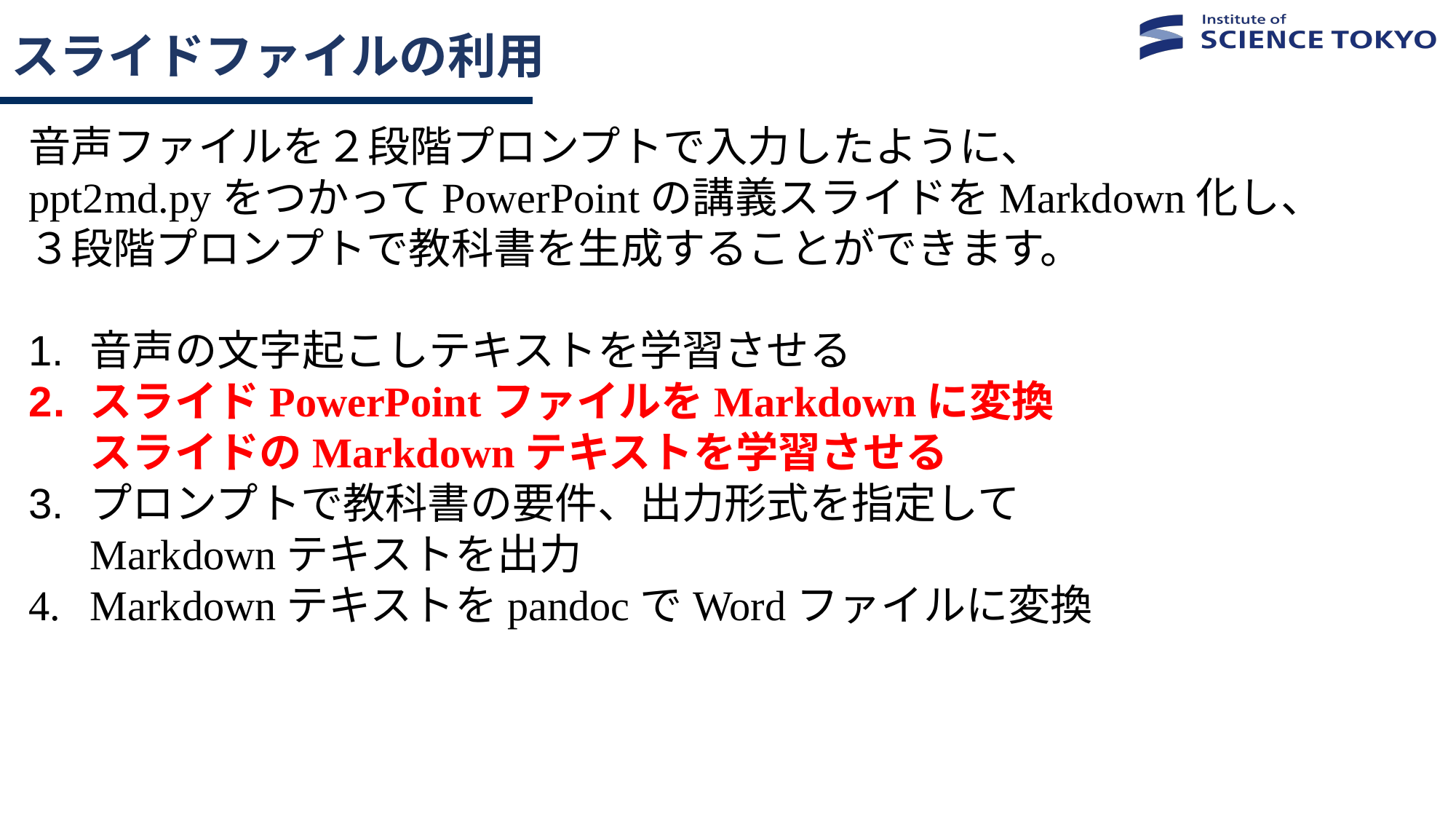

# スライドファイルの利用
音声ファイルを２段階プロンプトで入力したように、
ppt2md.pyをつかってPowerPointの講義スライドをMarkdown化し、
３段階プロンプトで教科書を生成することができます。

音声の文字起こしテキストを学習させる
スライドPowerPointファイルをMarkdownに変換
スライドのMarkdownテキストを学習させる
プロンプトで教科書の要件、出力形式を指定して
Markdownテキストを出力
MarkdownテキストをpandocでWordファイルに変換